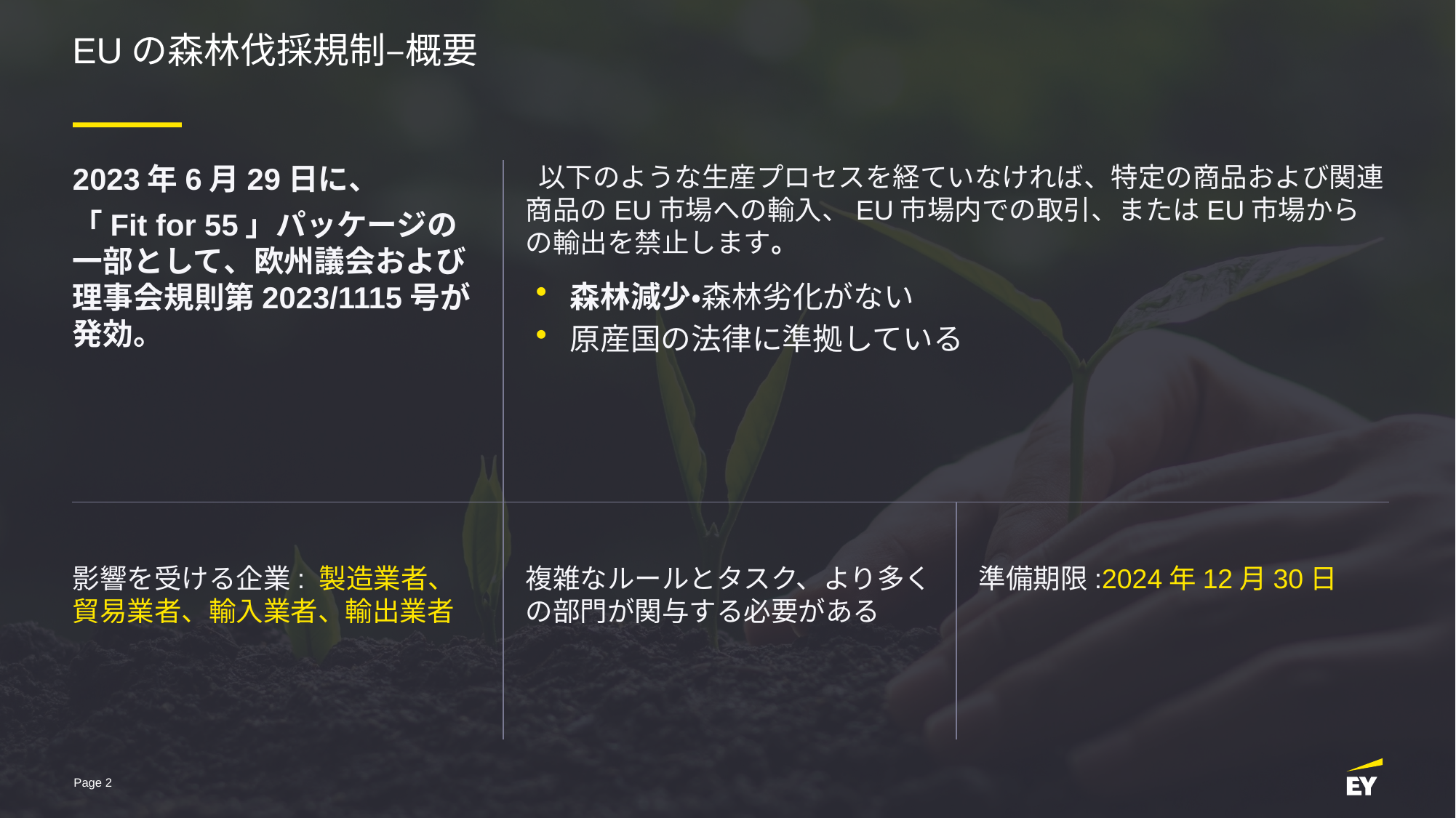

# EUの森林伐採規制–概要
2023年6月29日に、
「Fit for 55」パッケージの一部として、欧州議会および理事会規則第2023/1115号が発効。
 以下のような生産プロセスを経ていなければ、特定の商品および関連商品のEU市場への輸入、EU市場内での取引、またはEU市場からの輸出を禁止します。
森林減少・森林劣化がない
原産国の法律に準拠している

影響を受ける企業: 製造業者、貿易業者、輸入業者、輸出業者
複雑なルールとタスク、より多くの部門が関与する必要がある

準備期限:2024年12月30日